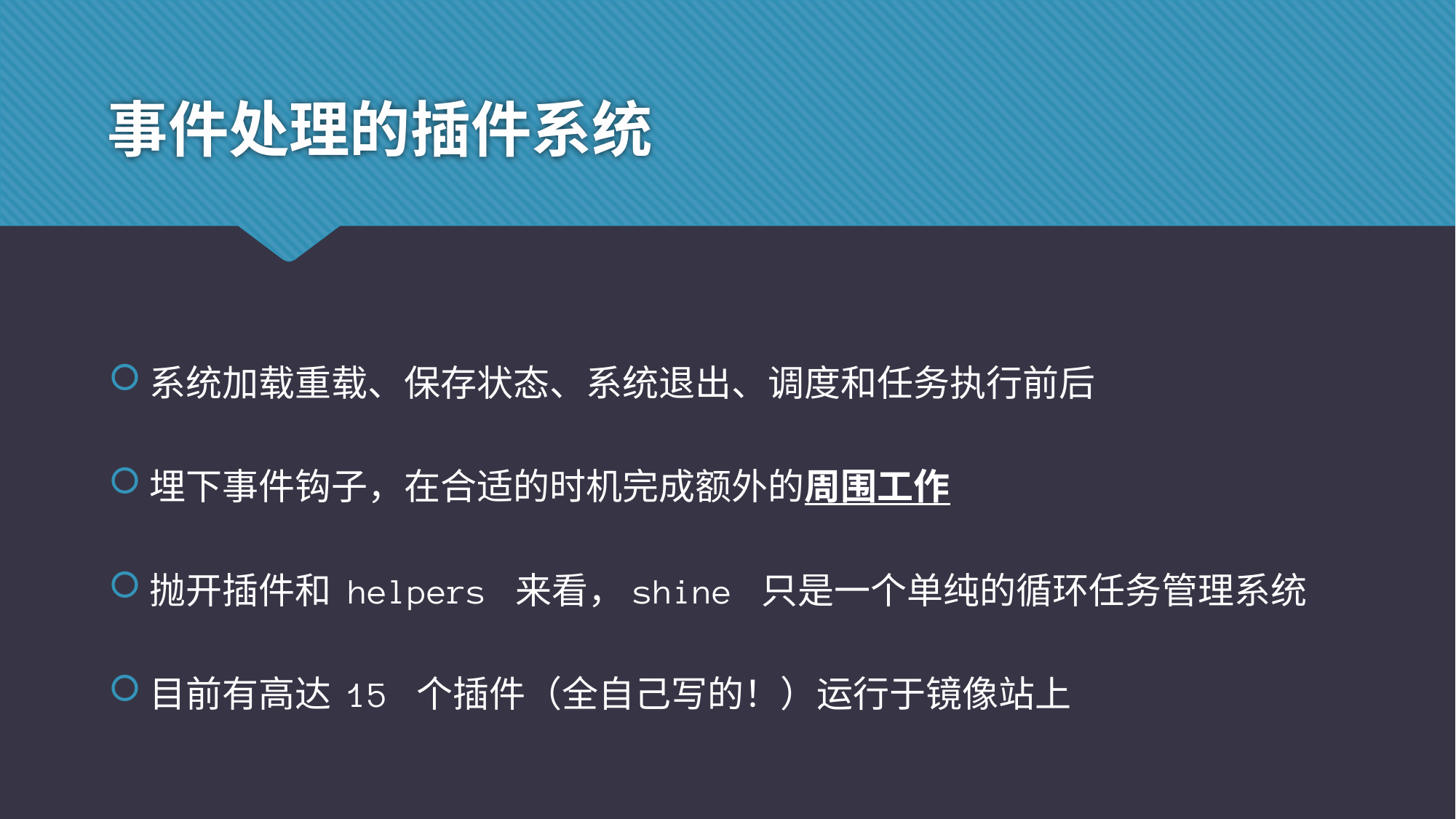

# 事件处理的插件系统
系统加载重载、保存状态、系统退出、调度和任务执行前后
埋下事件钩子，在合适的时机完成额外的周围工作
抛开插件和 helpers 来看，shine 只是一个单纯的循环任务管理系统
目前有高达 15 个插件（全自己写的！）运行于镜像站上